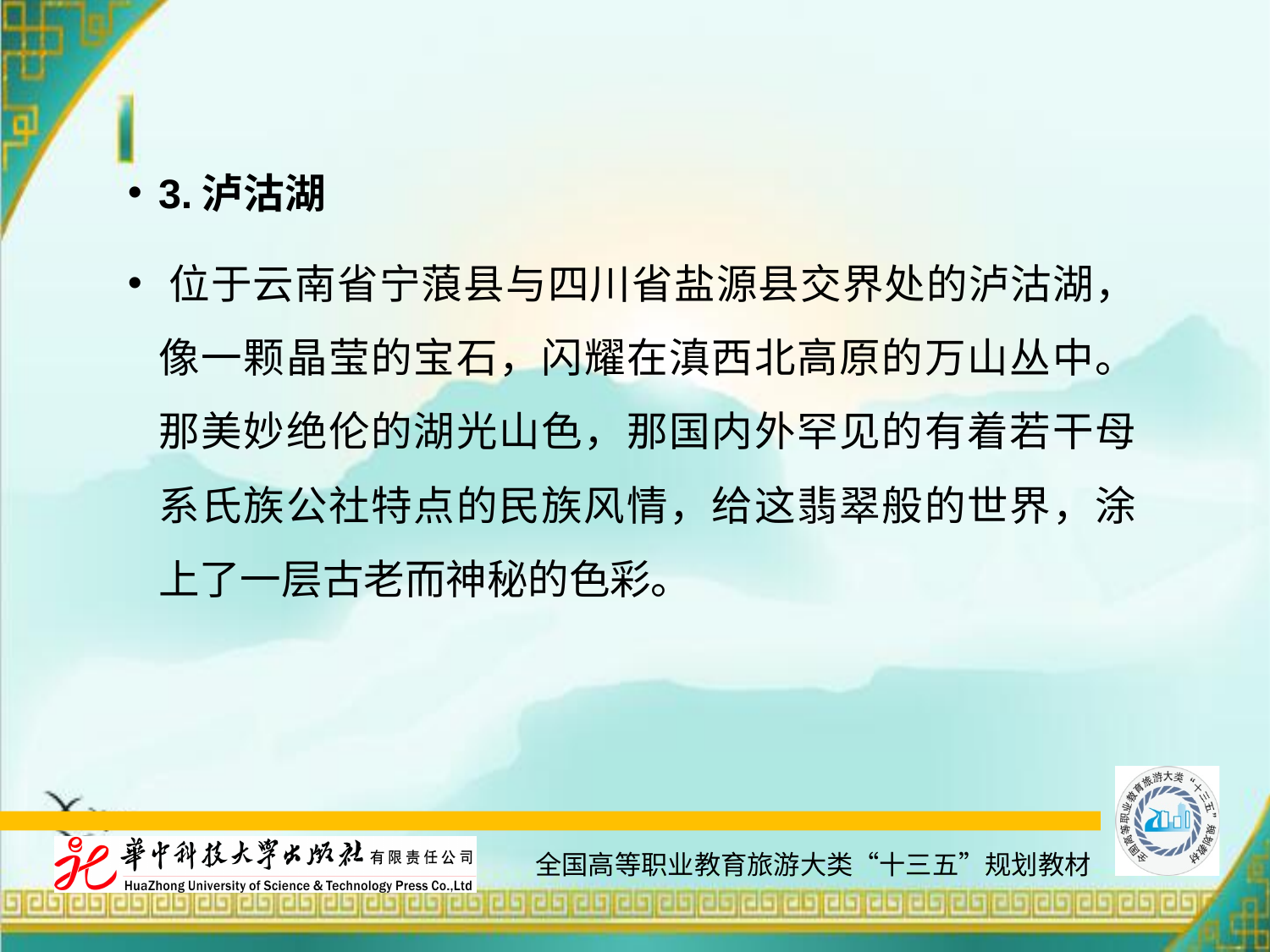

#
3.泸沽湖
​位于云南省宁蒗县与四川省盐源县交界处的泸沽湖，像一颗晶莹的宝石，闪耀在滇西北高原的万山丛中。那美妙绝伦的湖光山色，那国内外罕见的有着若干母系氏族公社特点的民族风情，给这翡翠般的世界，涂上了一层古老而神秘的色彩。